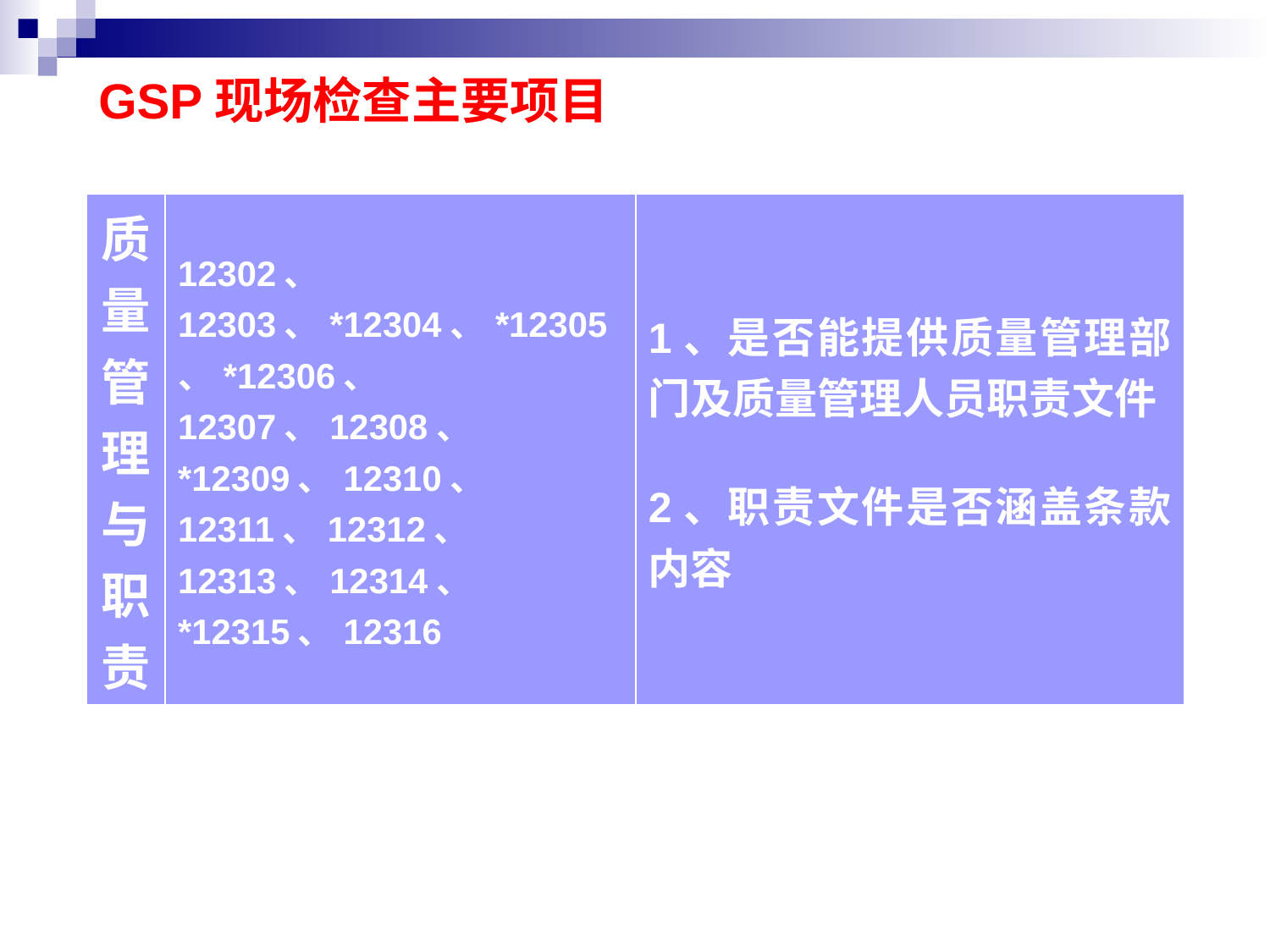

# GSP现场检查主要项目
| 质量管理与职责 | 12302、 12303、\*12304、\*12305、\*12306、 12307、12308、 \*12309、12310、 12311、12312、 12313、12314、 \*12315、12316 | 1、是否能提供质量管理部门及质量管理人员职责文件 2、职责文件是否涵盖条款内容 |
| --- | --- | --- |